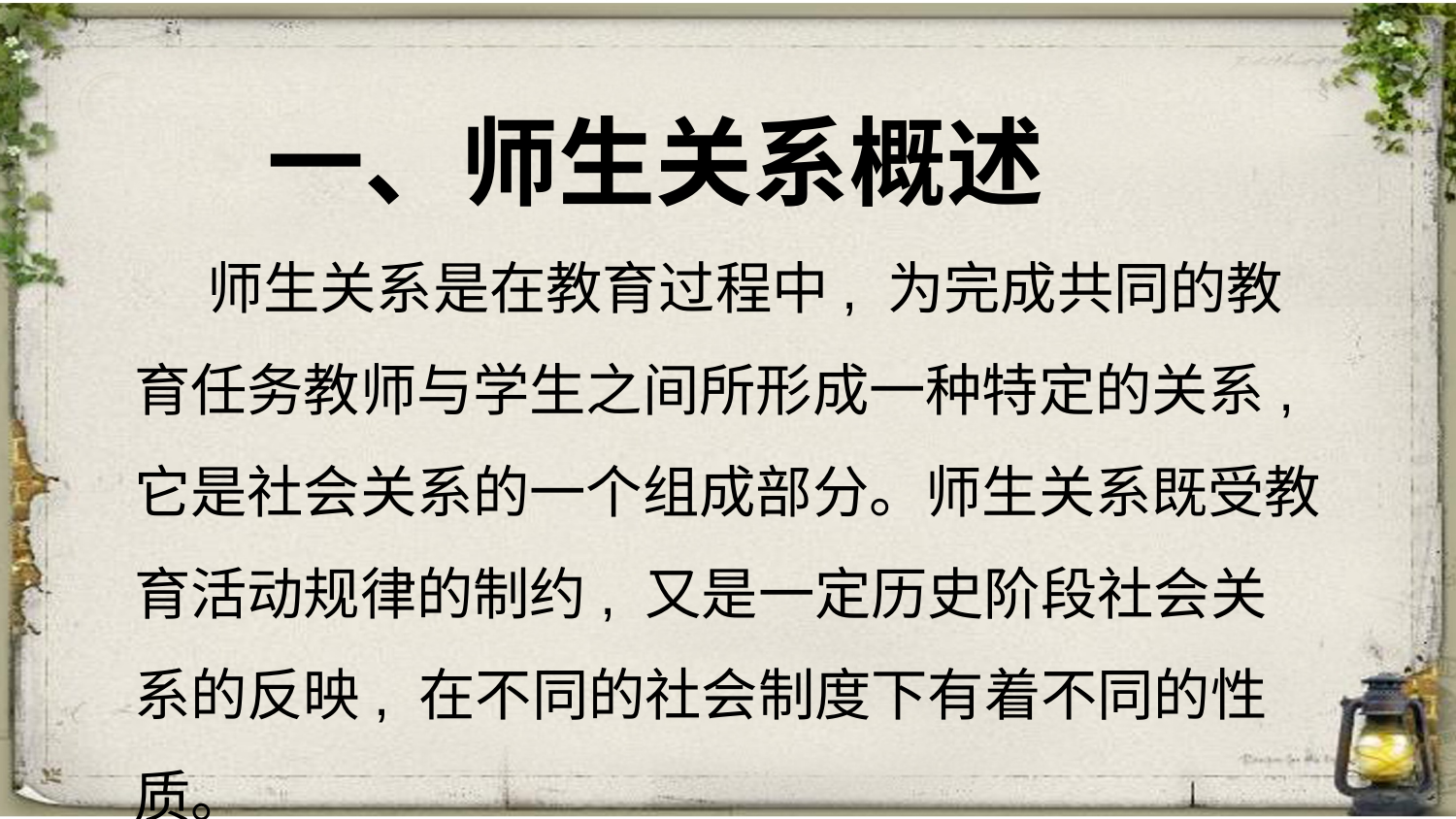

一、师生关系概述
师生关系是在教育过程中, 为完成共同的教育任务教师与学生之间所形成一种特定的关系, 它是社会关系的一个组成部分。师生关系既受教育活动规律的制约, 又是一定历史阶段社会关系的反映, 在不同的社会制度下有着不同的性质。